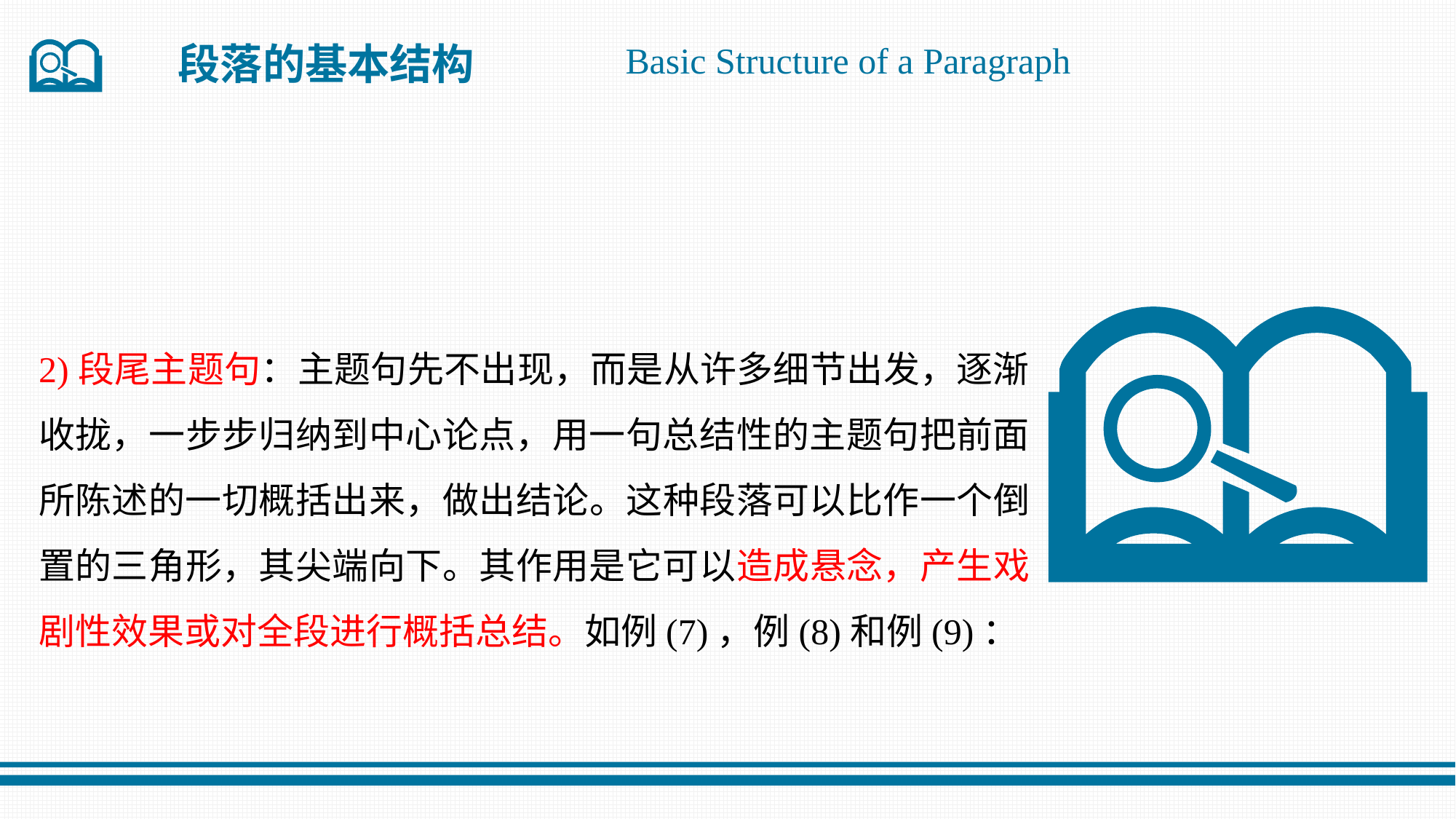

段落的基本结构
Basic Structure of a Paragraph
2)段尾主题句：主题句先不出现，而是从许多细节出发，逐渐收拢，一步步归纳到中心论点，用一句总结性的主题句把前面所陈述的一切概括出来，做出结论。这种段落可以比作一个倒置的三角形，其尖端向下。其作用是它可以造成悬念，产生戏剧性效果或对全段进行概括总结。如例(7)，例(8)和例(9)：